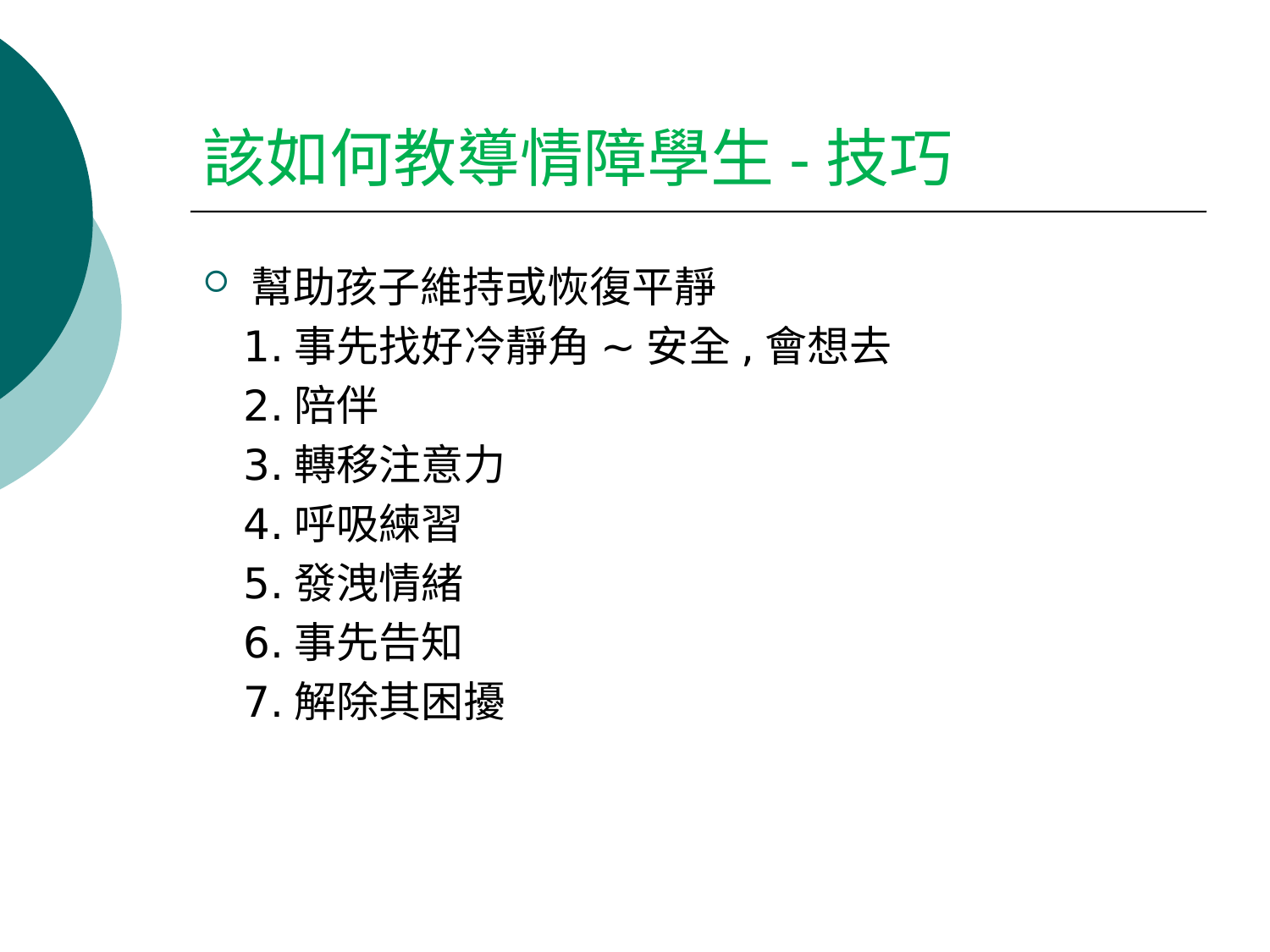

# 該如何教導情障學生-技巧
幫助孩子維持或恢復平靜
   1.事先找好冷靜角~安全,會想去
   2.陪伴
   3.轉移注意力
   4.呼吸練習
   5.發洩情緒
   6.事先告知
   7.解除其困擾